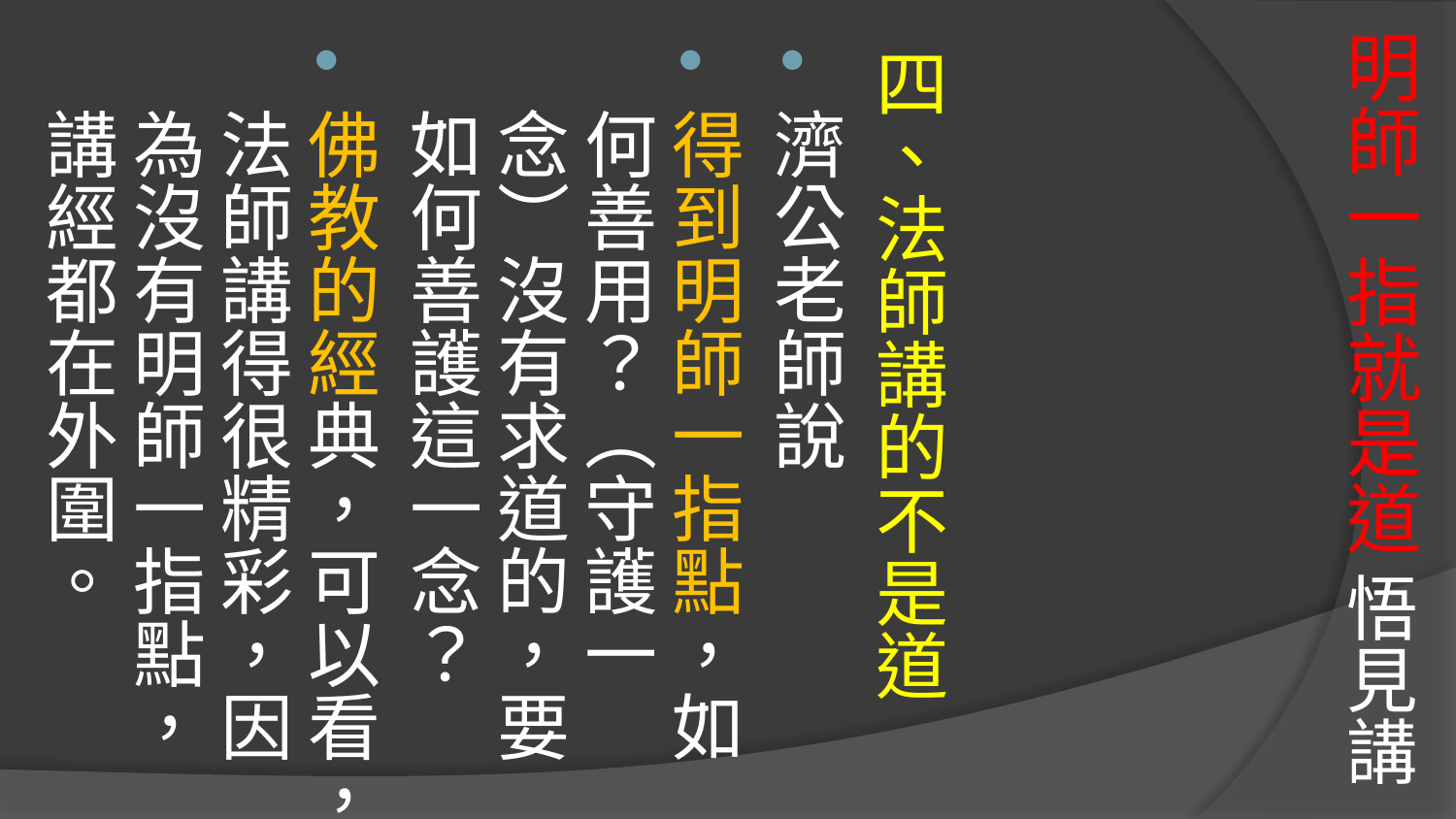

# 明師一指就是道 悟見講
四、法師講的不是道
濟公老師說
得到明師一指點，如何善用？（守護一念）沒有求道的，要如何善護這一念？
佛教的經典，可以看，法師講得很精彩，因為沒有明師一指點，講經都在外圍。